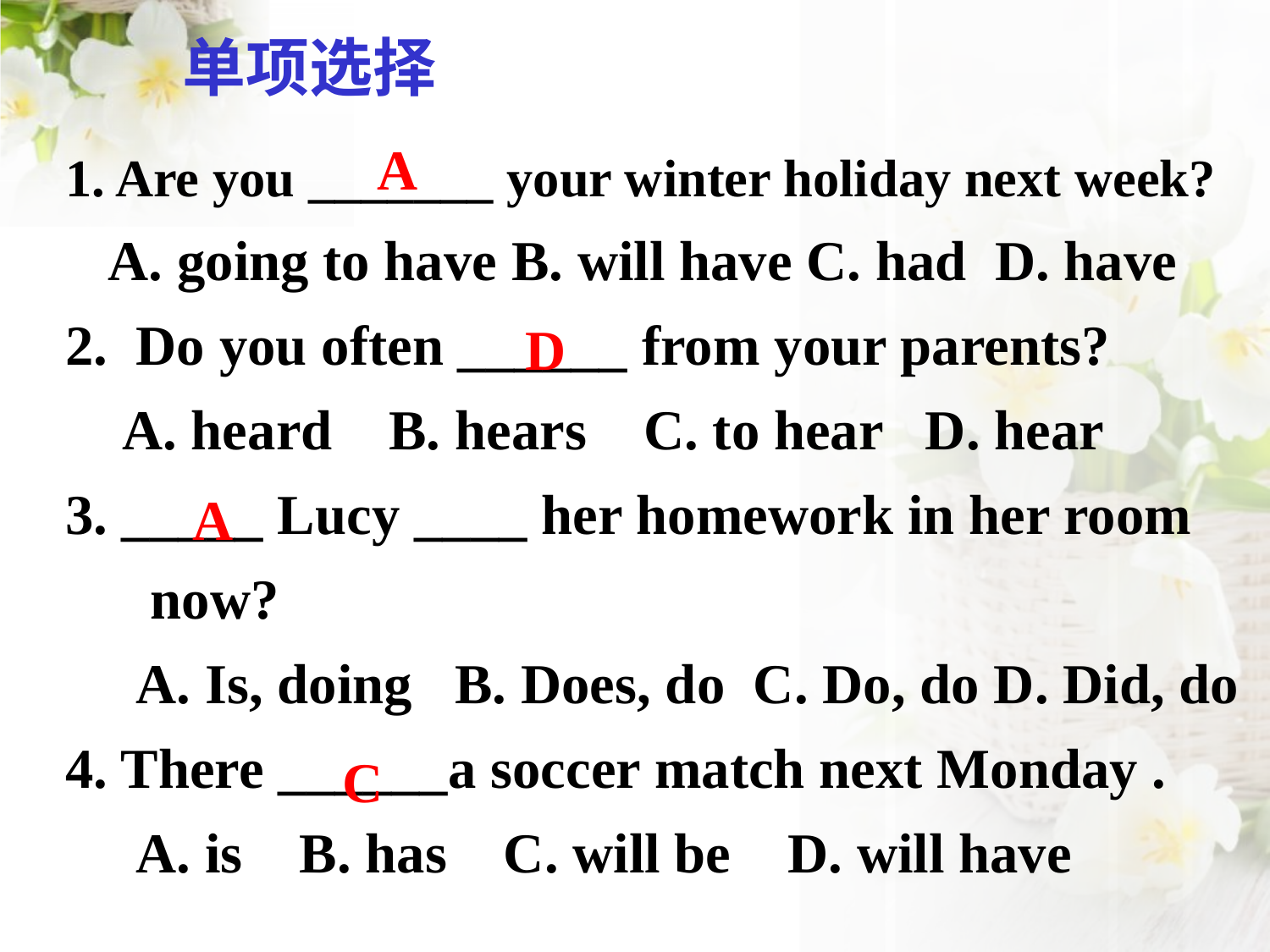

单项选择
A
1. Are you _______ your winter holiday next week?
   A. going to have B. will have C. had  D. have
2.  Do you often ______ from your parents?
    A. heard    B. hears    C. to hear   D. hear
3. _____ Lucy ____ her homework in her room
      now?
     A. Is, doing   B. Does, do  C. Do, do D. Did, do
4. There ______a soccer match next Monday .
     A. is    B. has    C. will be    D. will have
D
A
C